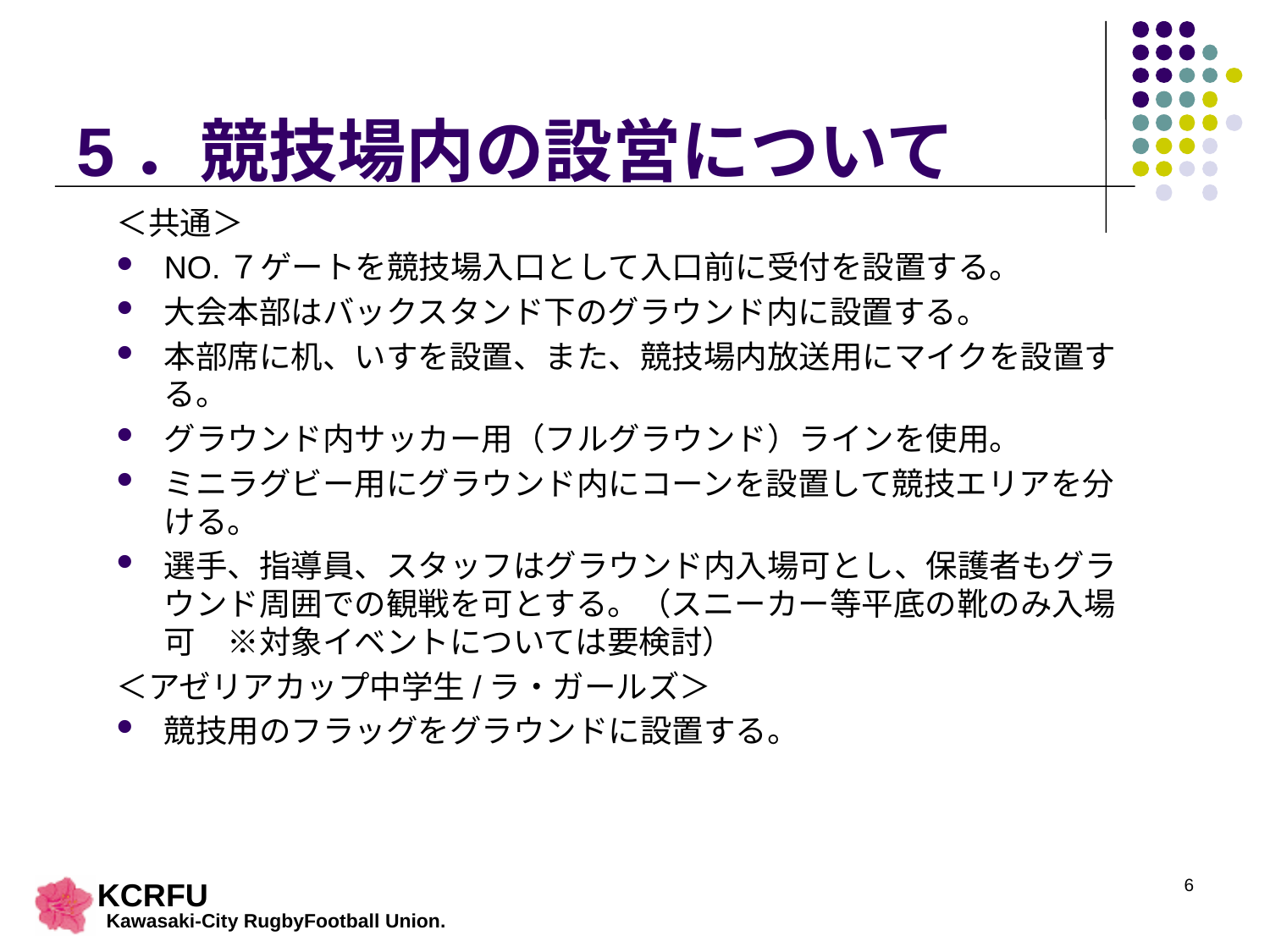

# 5．競技場内の設営について

＜共通＞
NO.７ゲートを競技場入口として入口前に受付を設置する。
大会本部はバックスタンド下のグラウンド内に設置する。
本部席に机、いすを設置、また、競技場内放送用にマイクを設置する。
グラウンド内サッカー用（フルグラウンド）ラインを使用。
ミニラグビー用にグラウンド内にコーンを設置して競技エリアを分ける。
選手、指導員、スタッフはグラウンド内入場可とし、保護者もグラウンド周囲での観戦を可とする。（スニーカー等平底の靴のみ入場可　※対象イベントについては要検討）
＜アゼリアカップ中学生/ラ・ガールズ＞
競技用のフラッグをグラウンドに設置する。

6